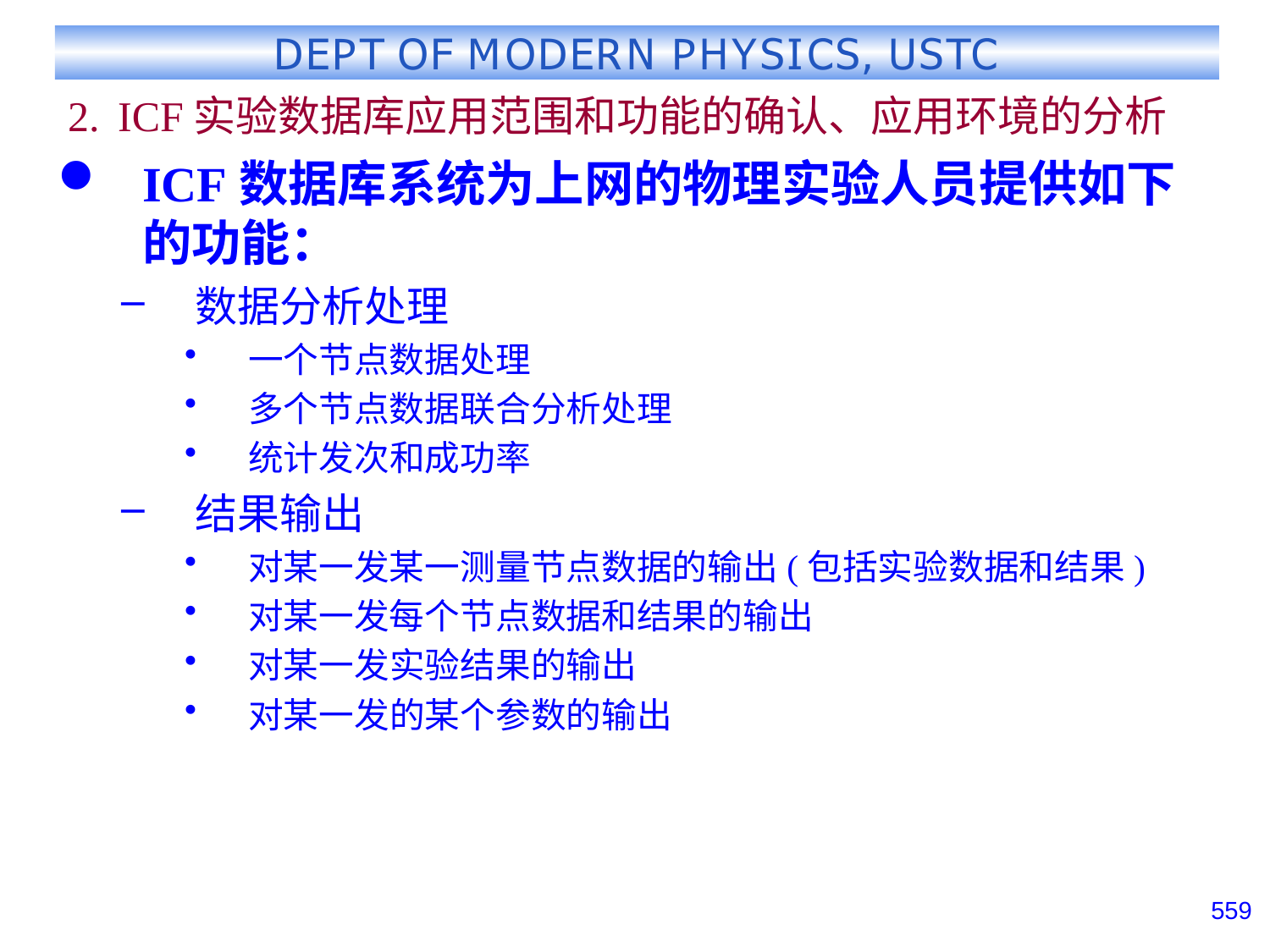

# ICF实验数据库应用范围和功能的确认、应用环境的分析
ICF数据库系统为上网的物理实验人员提供如下的功能：
数据分析处理
一个节点数据处理
多个节点数据联合分析处理
统计发次和成功率
结果输出
对某一发某一测量节点数据的输出(包括实验数据和结果)
对某一发每个节点数据和结果的输出
对某一发实验结果的输出
对某一发的某个参数的输出